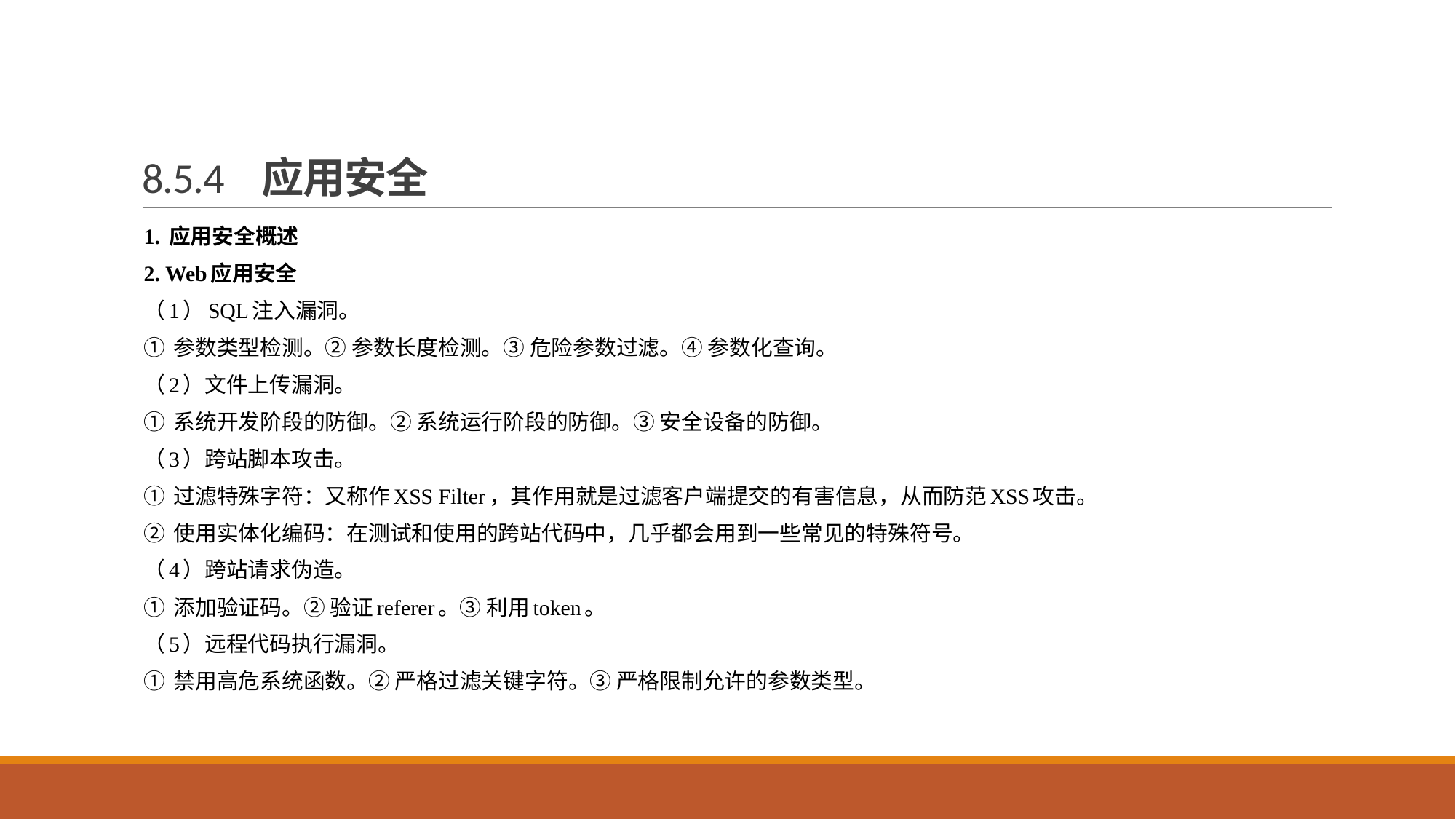

# 8.5.4   应用安全
1. 应用安全概述
2. Web应用安全
（1）SQL注入漏洞。
① 参数类型检测。② 参数长度检测。③ 危险参数过滤。④ 参数化查询。
（2）文件上传漏洞。
① 系统开发阶段的防御。② 系统运行阶段的防御。③ 安全设备的防御。
（3）跨站脚本攻击。
① 过滤特殊字符：又称作XSS Filter，其作用就是过滤客户端提交的有害信息，从而防范XSS攻击。
② 使用实体化编码：在测试和使用的跨站代码中，几乎都会用到一些常见的特殊符号。
（4）跨站请求伪造。
① 添加验证码。② 验证referer。③ 利用token。
（5）远程代码执行漏洞。
① 禁用高危系统函数。② 严格过滤关键字符。③ 严格限制允许的参数类型。